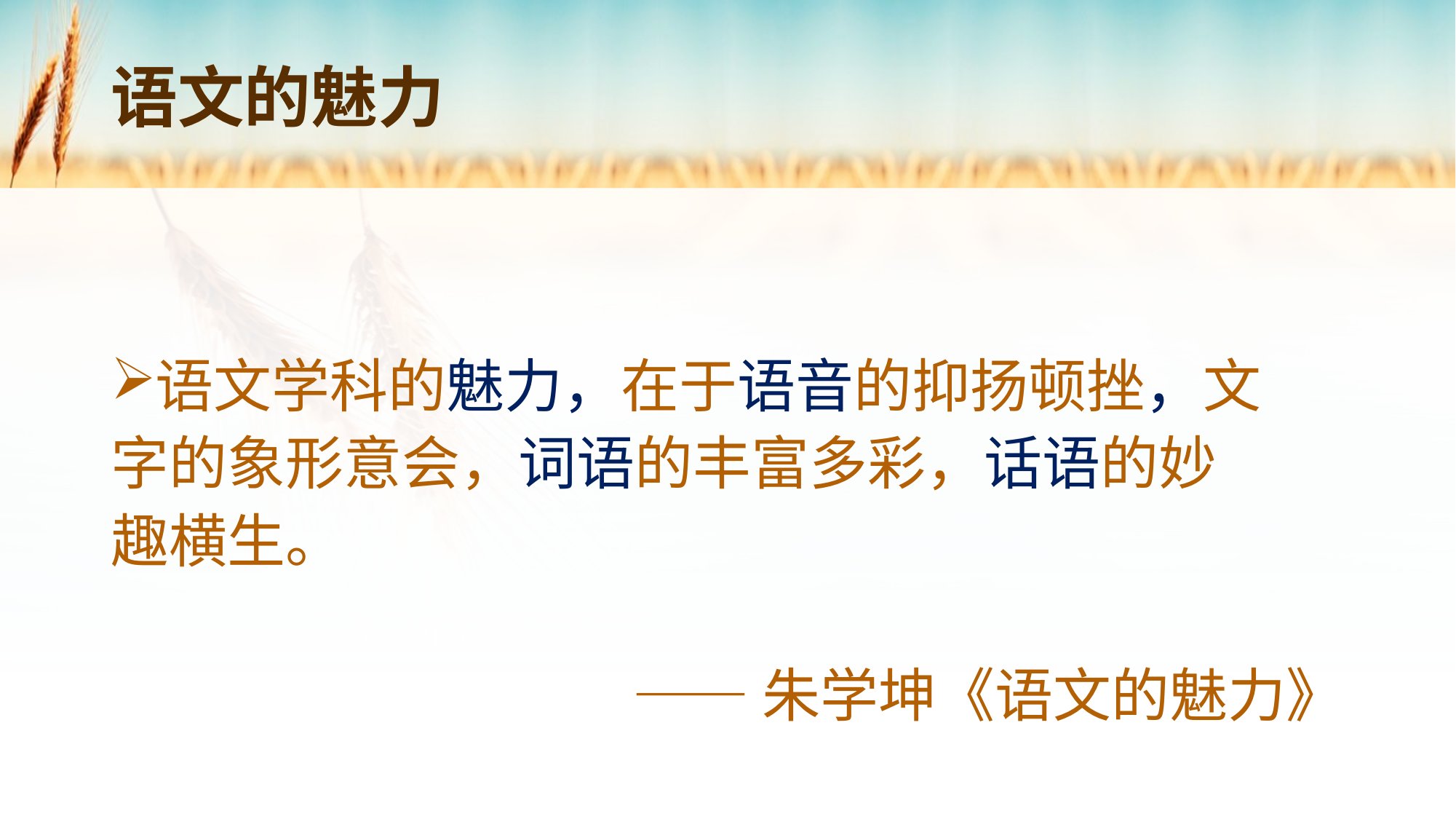

# 语文的魅力

语文学科的魅力，在于语音的抑扬顿挫，文
字的象形意会，词语的丰富多彩，话语的妙
趣横生。

——朱学坤《语文的魅力》